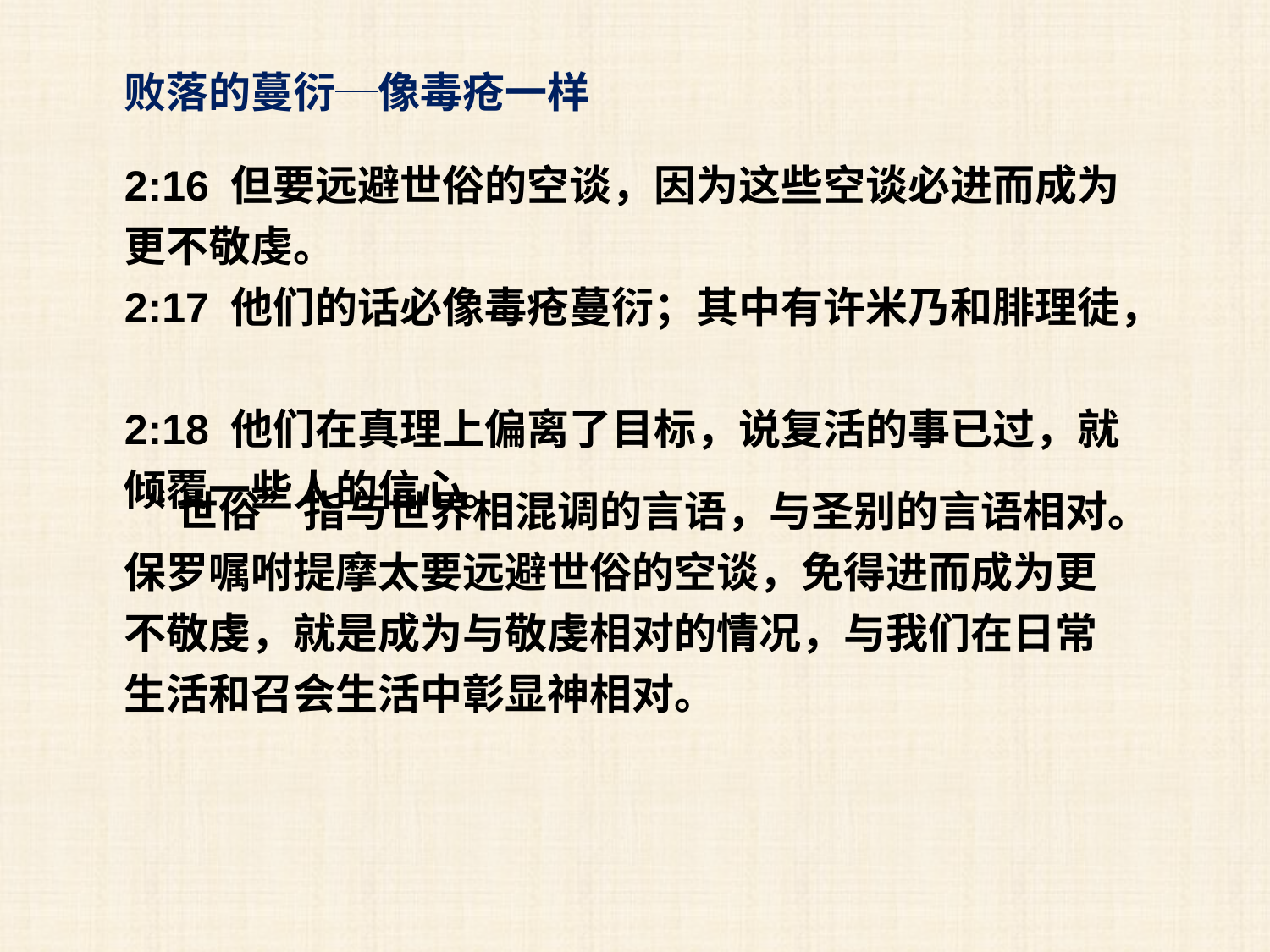

败落的蔓衍─像毒疮一样
2:16 但要远避世俗的空谈，因为这些空谈必进而成为更不敬虔。
2:17 他们的话必像毒疮蔓衍；其中有许米乃和腓理徒，
2:18 他们在真理上偏离了目标，说复活的事已过，就倾覆一些人的信心。
“世俗”指与世界相混调的言语，与圣别的言语相对。保罗嘱咐提摩太要远避世俗的空谈，免得进而成为更不敬虔，就是成为与敬虔相对的情况，与我们在日常生活和召会生活中彰显神相对。